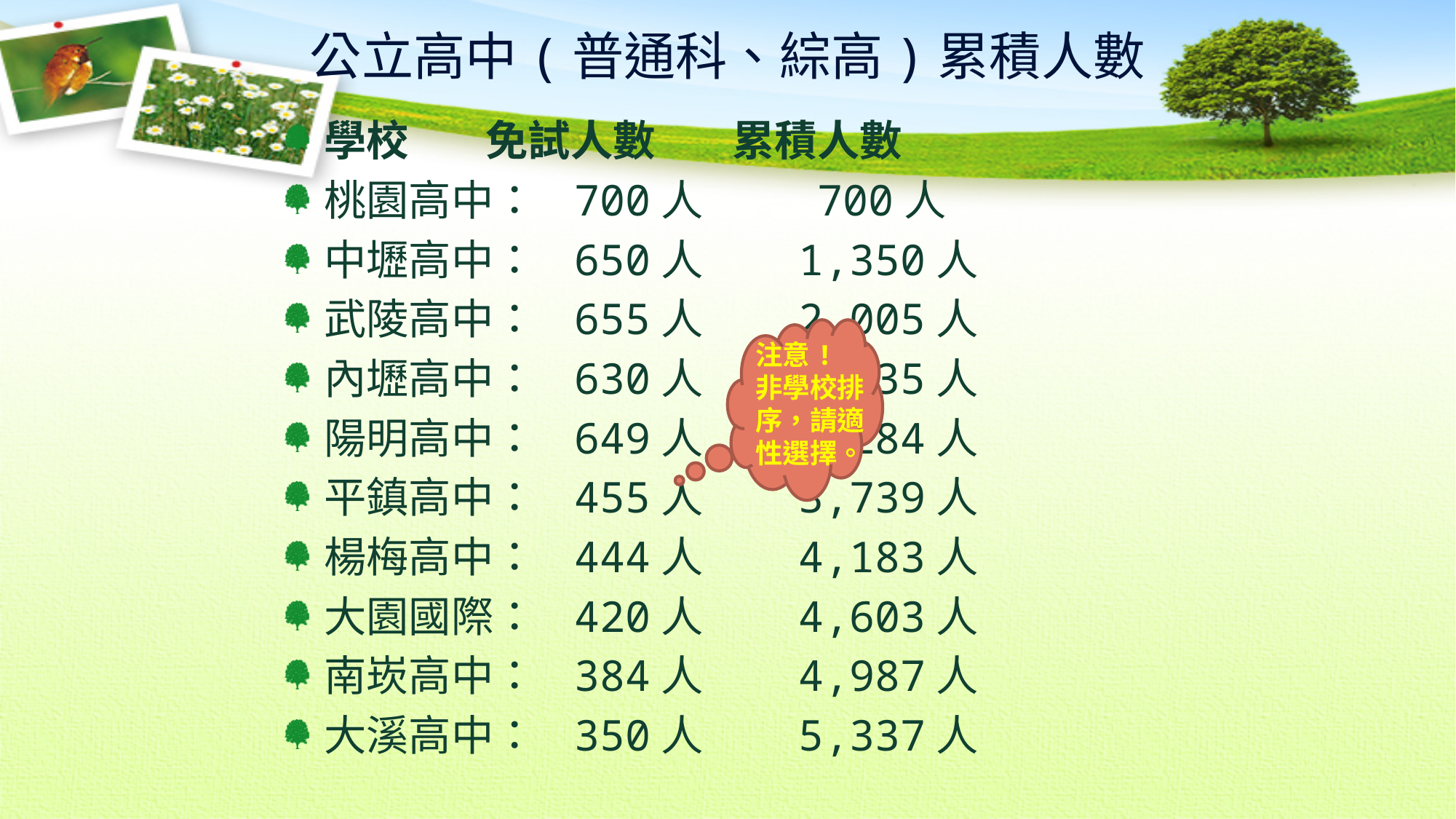

公立高中(普通科、綜高)累積人數
學校        免試人數        累積人數
桃園高中：   700人           700人
中壢高中：   650人         1,350人
武陵高中：   655人         2,005人
內壢高中：   630人         2,635人
陽明高中：   649人         3,284人
平鎮高中：   455人         3,739人
楊梅高中：   444人         4,183人
大園國際：   420人         4,603人
南崁高中：   384人         4,987人
大溪高中：   350人         5,337人

注意!
非學校排序，請適性選擇。